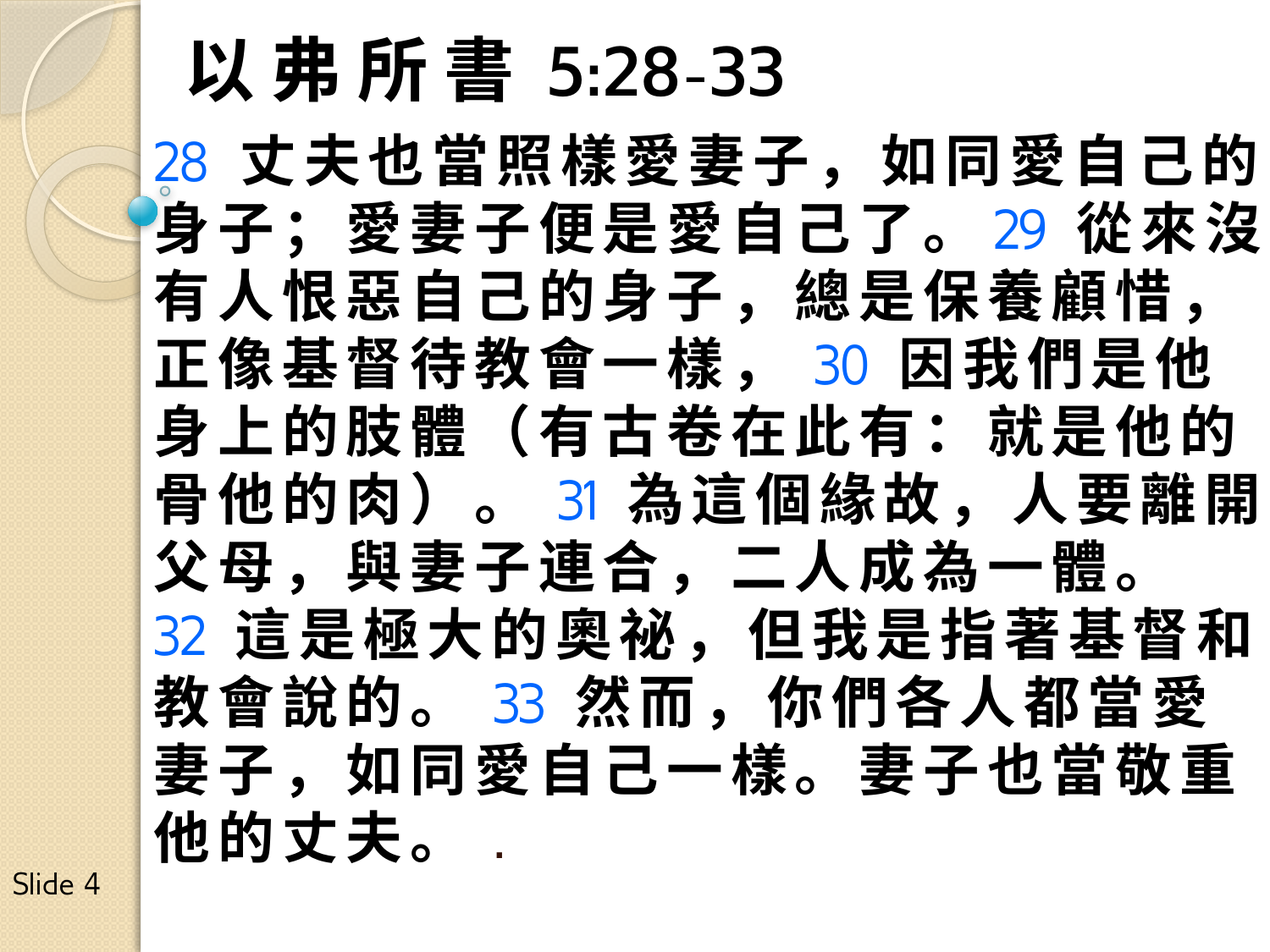

以 弗 所 書 5:28-33
28 丈 夫 也 當 照 樣 愛 妻 子 ， 如 同 愛 自 己 的 身 子 ； 愛 妻 子 便 是 愛 自 己 了 。29 從 來 沒 有 人 恨 惡 自 己 的 身 子 ， 總 是 保 養 顧 惜 ， 正 像 基 督 待 教 會 一 樣 ， 30 因 我 們 是 他 身 上 的 肢 體 （ 有 古 卷 在 此 有 ： 就 是 他 的 骨 他 的 肉 ） 。 31 為 這 個 緣 故 ， 人 要 離 開 父 母 ， 與 妻 子 連 合 ， 二 人 成 為 一 體 。 32 這 是 極 大 的 奧 祕 ， 但 我 是 指 著 基 督 和 教 會 說 的 。 33 然 而 ， 你 們 各 人 都 當 愛 妻 子 ， 如 同 愛 自 己 一 樣 。 妻 子 也 當 敬 重 他 的 丈 夫 。 .

Slide 4